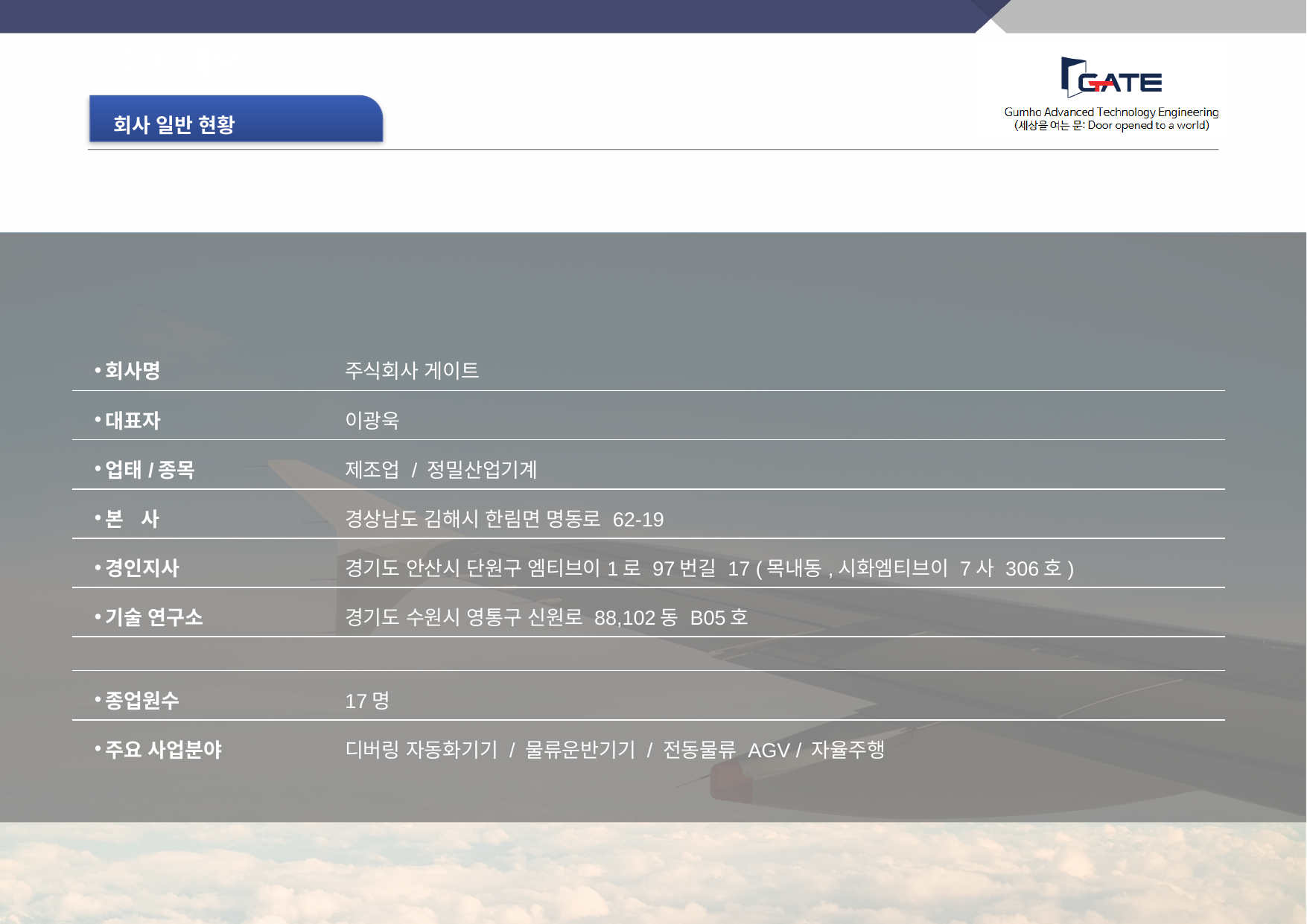

1-1 회사개요
 회사 일반 현황

| 회사명 | 주식회사 게이트 |
| --- | --- |
| 대표자 | 이광욱 |
| 업태/종목 | 제조업 / 정밀산업기계 |
| 본 사 | 경상남도 김해시 한림면 명동로 62-19 |
| 경인지사 | 경기도 안산시 단원구 엠티브이1로 97번길 17 (목내동,시화엠티브이 7사 306호) |
| 기술 연구소 | 경기도 수원시 영통구 신원로 88,102동 B05호 |
|  |  |
| 종업원수 | 17명 |
| 주요 사업분야 | 디버링 자동화기기 / 물류운반기기 / 전동물류 AGV / 자율주행 |